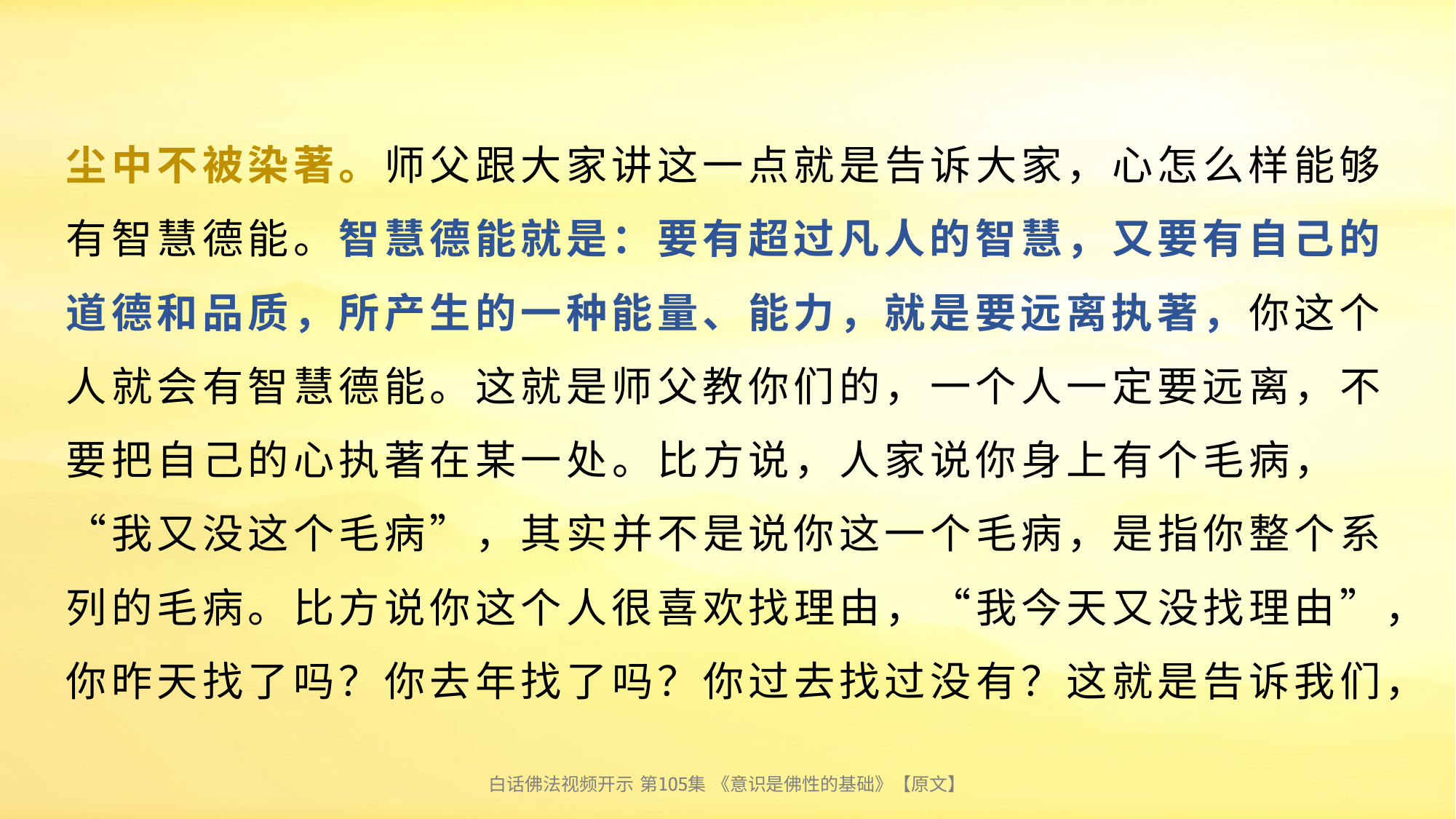

# 尘中不被染著。师父跟大家讲这一点就是告诉大家，心怎么样能够有智慧德能。智慧德能就是：要有超过凡人的智慧，又要有自己的道德和品质，所产生的一种能量、能力，就是要远离执著，你这个人就会有智慧德能。这就是师父教你们的，一个人一定要远离，不要把自己的心执著在某一处。比方说，人家说你身上有个毛病，“我又没这个毛病”，其实并不是说你这一个毛病，是指你整个系列的毛病。比方说你这个人很喜欢找理由，“我今天又没找理由”，你昨天找了吗？你去年找了吗？你过去找过没有？这就是告诉我们，
白话佛法视频开示 第105集 《意识是佛性的基础》【原文】